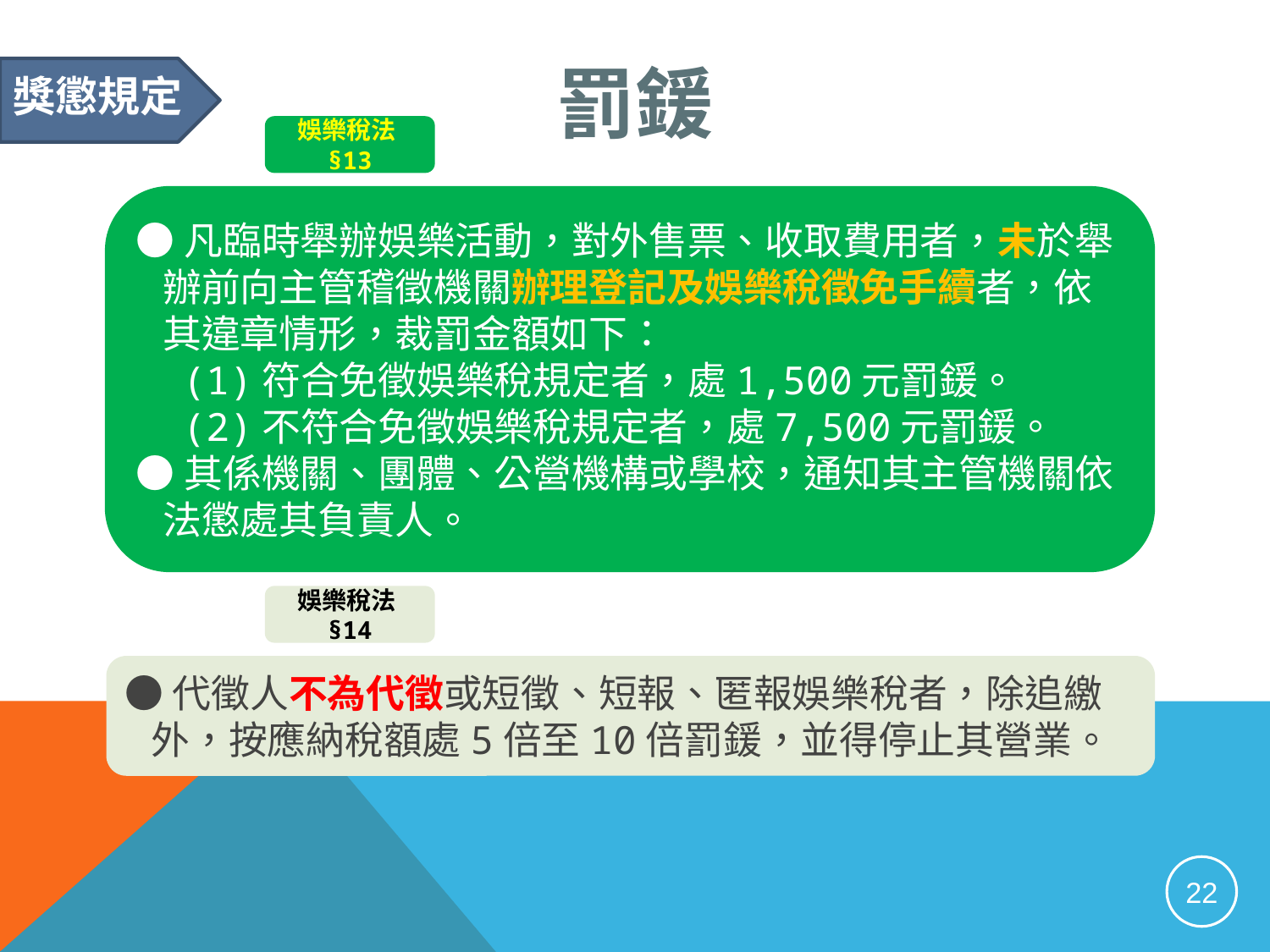

罰鍰
獎懲規定

娛樂稅法§13
●凡臨時舉辦娛樂活動，對外售票、收取費用者，未於舉
  辦前向主管稽徵機關辦理登記及娛樂稅徵免手續者，依
  其違章情形，裁罰金額如下：
  (1)符合免徵娛樂稅規定者，處1,500元罰鍰。
  (2)不符合免徵娛樂稅規定者，處7,500元罰鍰。
●其係機關、團體、公營機構或學校，通知其主管機關依
  法懲處其負責人。
娛樂稅法§14
●代徵人不為代徵或短徵、短報、匿報娛樂稅者，除追繳
  外，按應納稅額處5倍至10倍罰鍰，並得停止其營業。
22